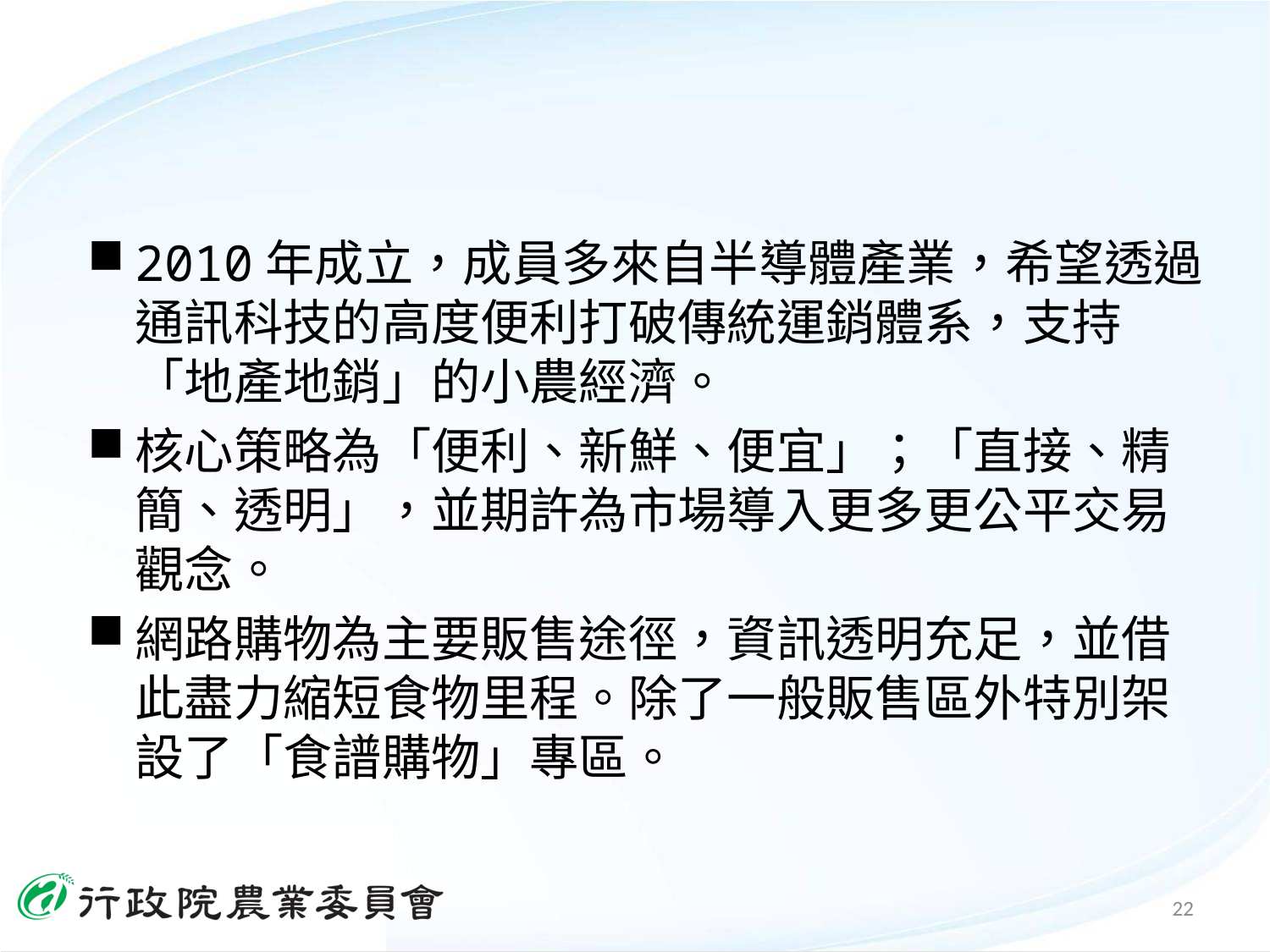

2010年成立，成員多來自半導體產業，希望透過通訊科技的高度便利打破傳統運銷體系，支持「地產地銷」的小農經濟。
核心策略為「便利、新鮮、便宜」；「直接、精簡、透明」，並期許為市場導入更多更公平交易觀念。
網路購物為主要販售途徑，資訊透明充足，並借此盡力縮短食物里程。除了一般販售區外特別架設了「食譜購物」專區。
22